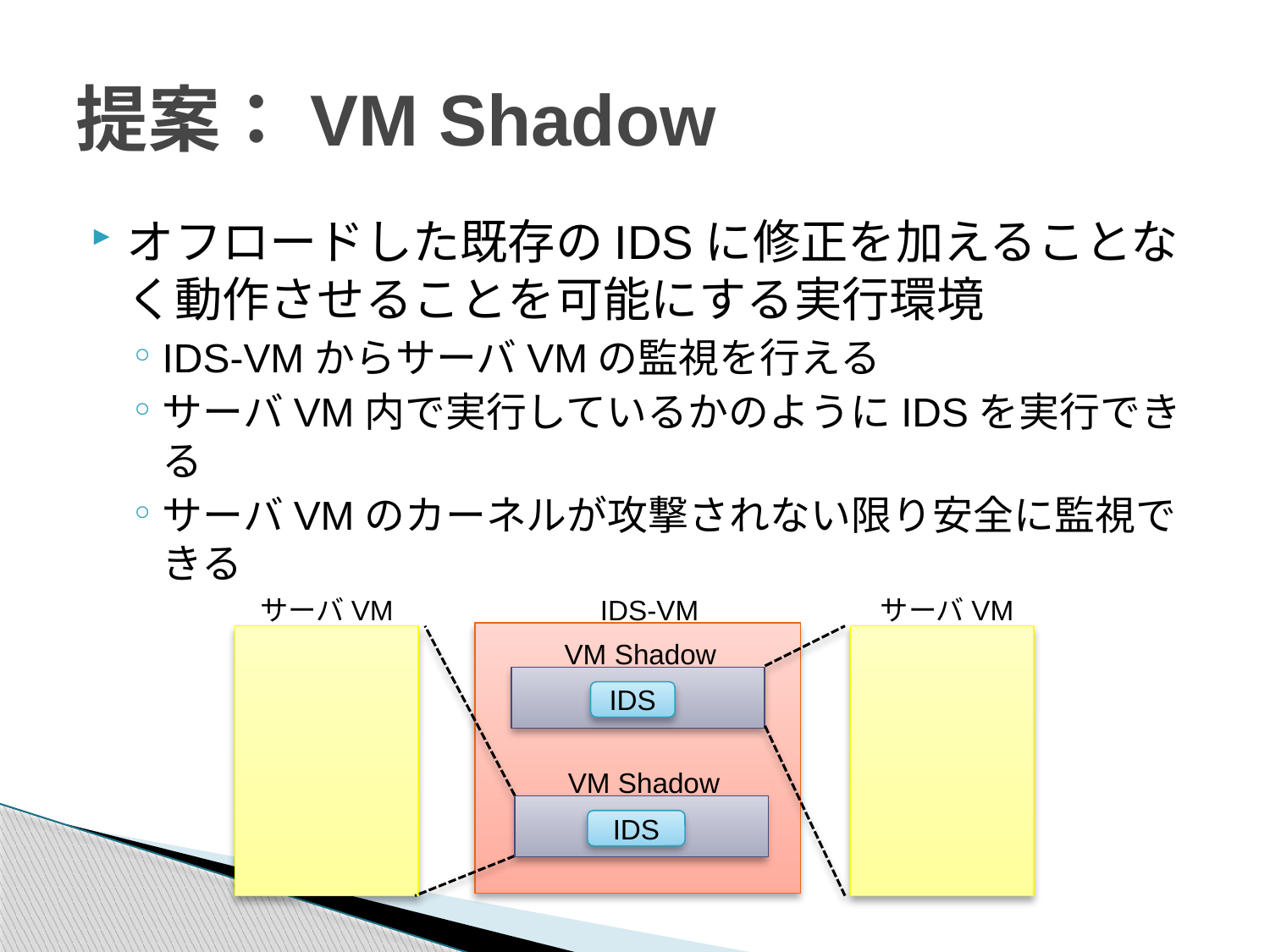

# 提案：VM Shadow
オフロードした既存のIDSに修正を加えることなく動作させることを可能にする実行環境
IDS-VMからサーバVMの監視を行える
サーバVM内で実行しているかのようにIDSを実行できる
サーバVMのカーネルが攻撃されない限り安全に監視できる
サーバVM
IDS-VM
サーバVM

VM Shadow

IDS
VM Shadow

IDS